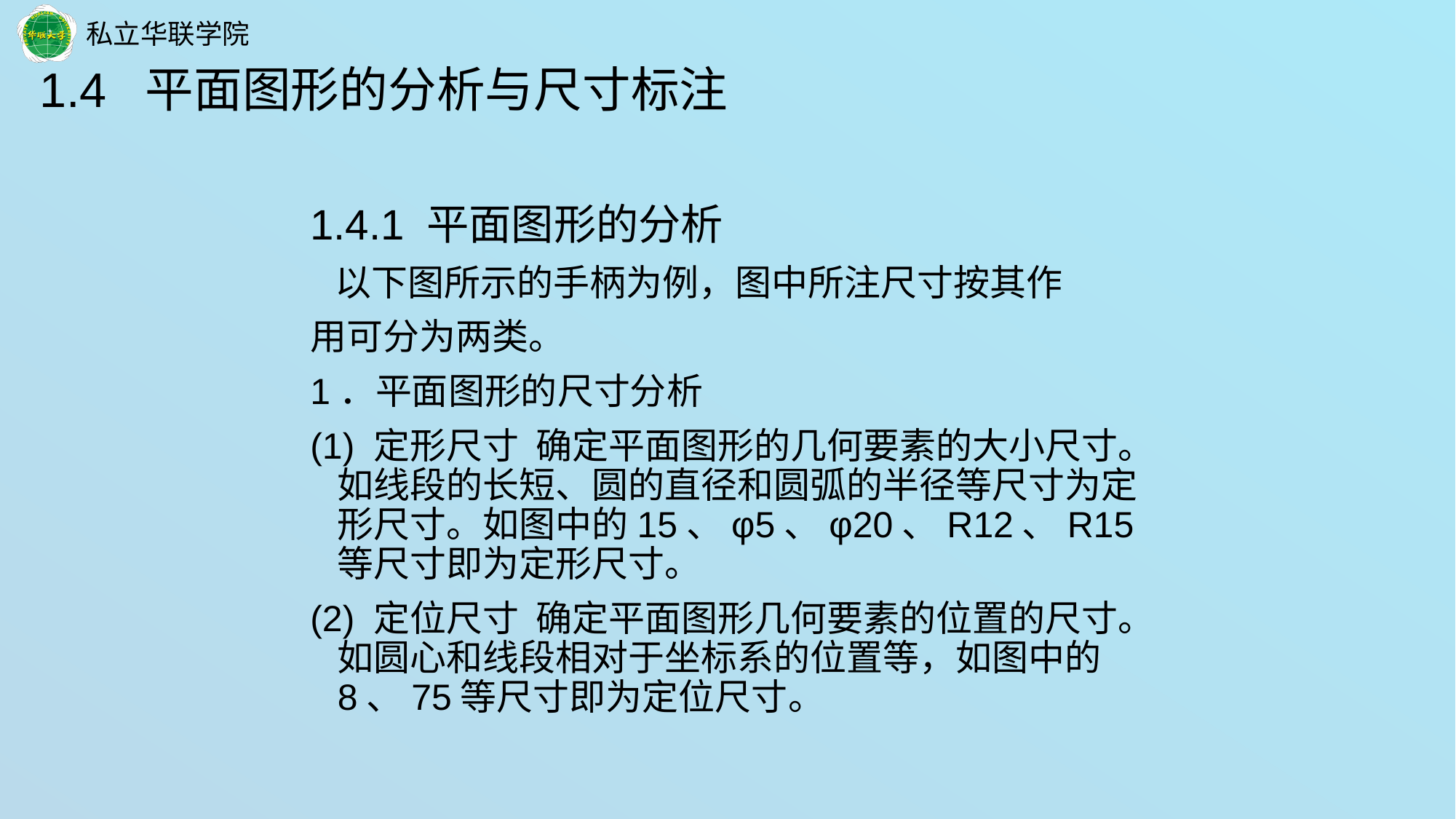

1.4  平面图形的分析与尺寸标注
1.4.1 平面图形的分析
  以下图所示的手柄为例，图中所注尺寸按其作
用可分为两类。
1．平面图形的尺寸分析
(1) 定形尺寸  确定平面图形的几何要素的大小尺寸。如线段的长短、圆的直径和圆弧的半径等尺寸为定形尺寸。如图中的15、φ5、φ20、R12、R15等尺寸即为定形尺寸。
(2) 定位尺寸  确定平面图形几何要素的位置的尺寸。如圆心和线段相对于坐标系的位置等，如图中的8、75等尺寸即为定位尺寸。